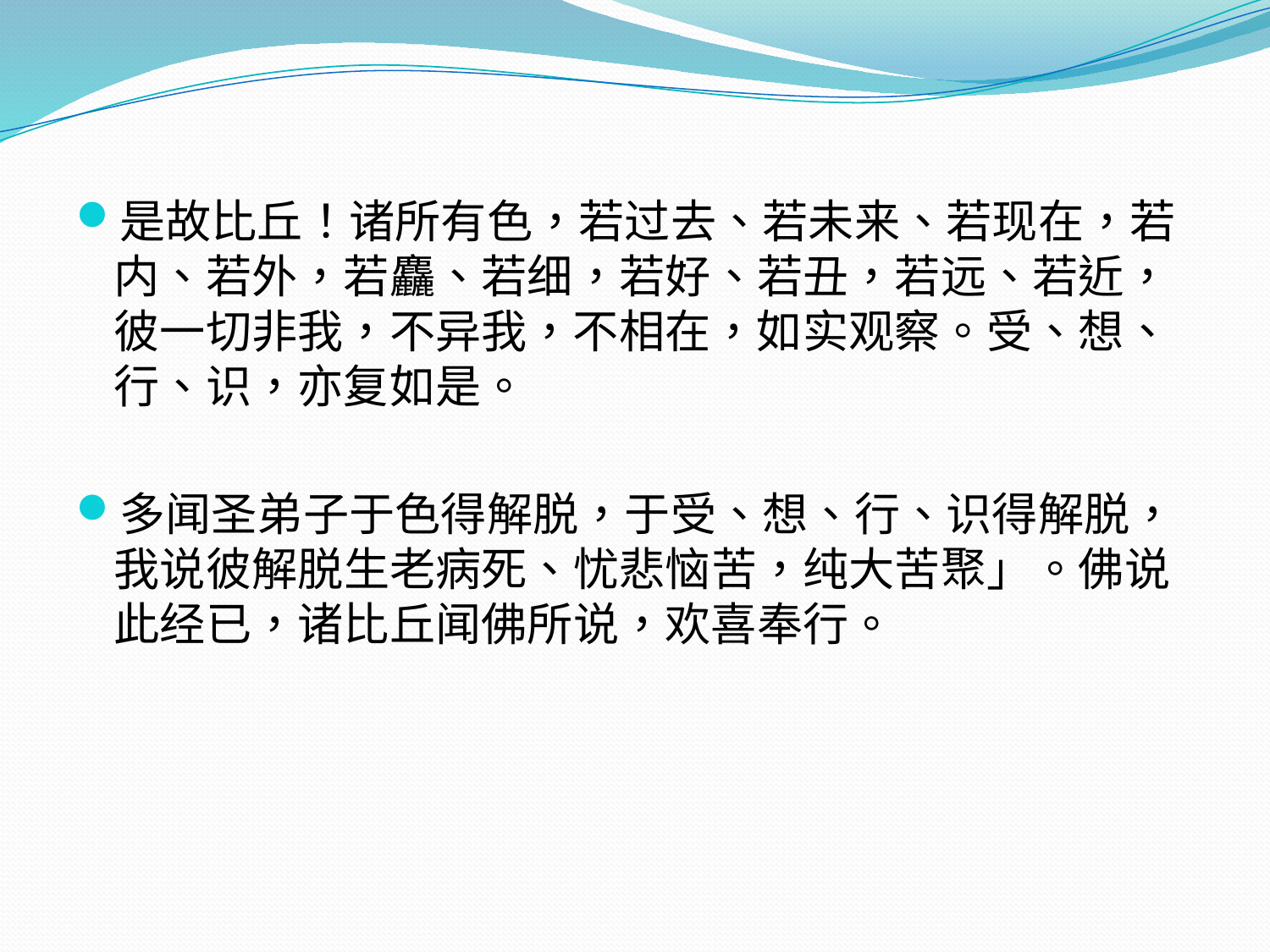

是故比丘！诸所有色，若过去、若未来、若现在，若内、若外，若麤、若细，若好、若丑，若远、若近，彼一切非我，不异我，不相在，如实观察。受、想、行、识，亦复如是。

多闻圣弟子于色得解脱，于受、想、行、识得解脱，我说彼解脱生老病死、忧悲恼苦，纯大苦聚」。佛说此经已，诸比丘闻佛所说，欢喜奉行。